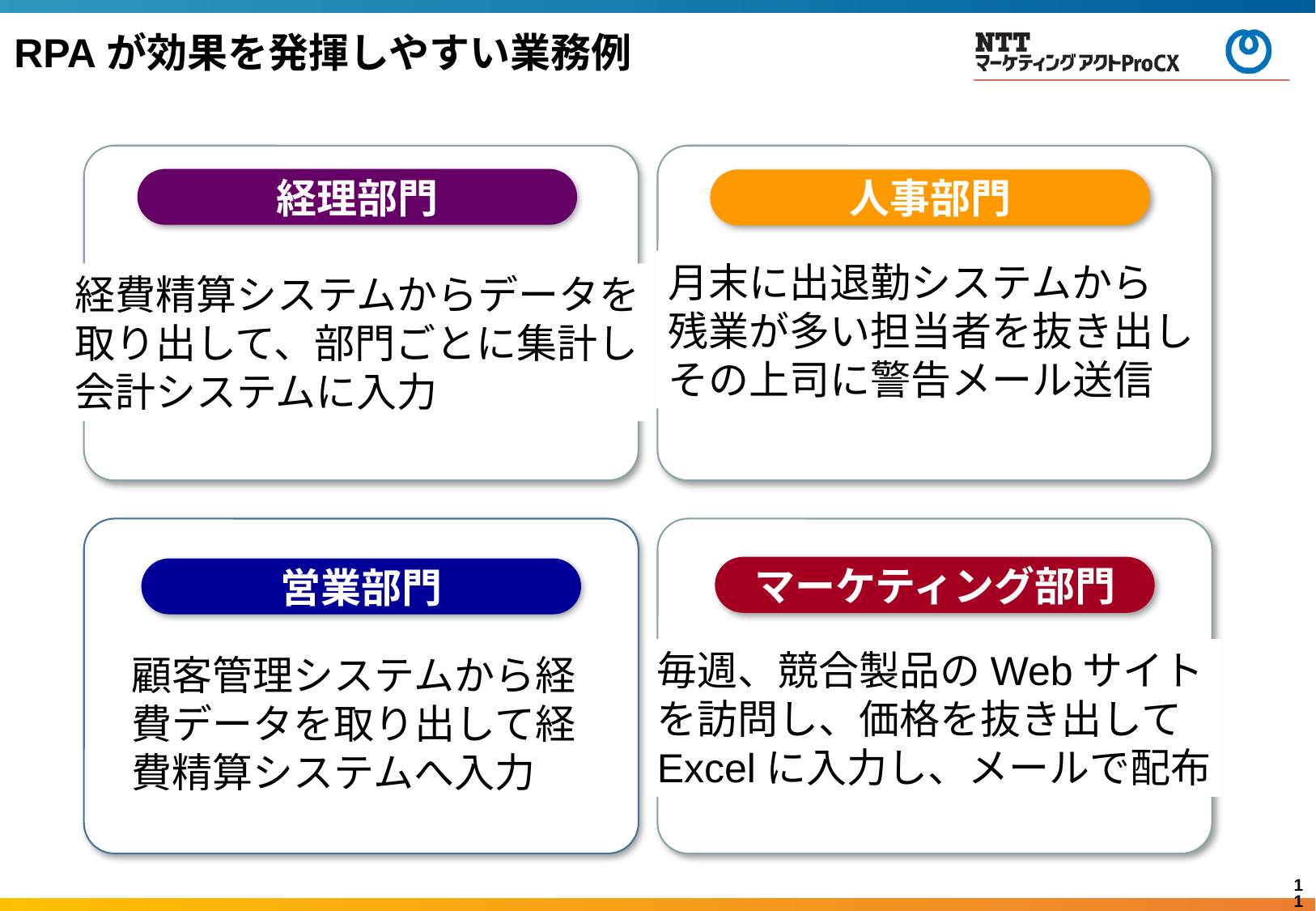

RPAが効果を発揮しやすい業務例

経理部門
人事部門
月末に出退勤システムから
残業が多い担当者を抜き出し
その上司に警告メール送信
経費精算システムからデータを
取り出して、部門ごとに集計し
会計システムに入力

マーケティング部門
営業部門
毎週、競合製品のWebサイト
を訪問し、価格を抜き出して
Excelに入力し、メールで配布
顧客管理システムから経費データを取り出して経費精算システムへ入力
11